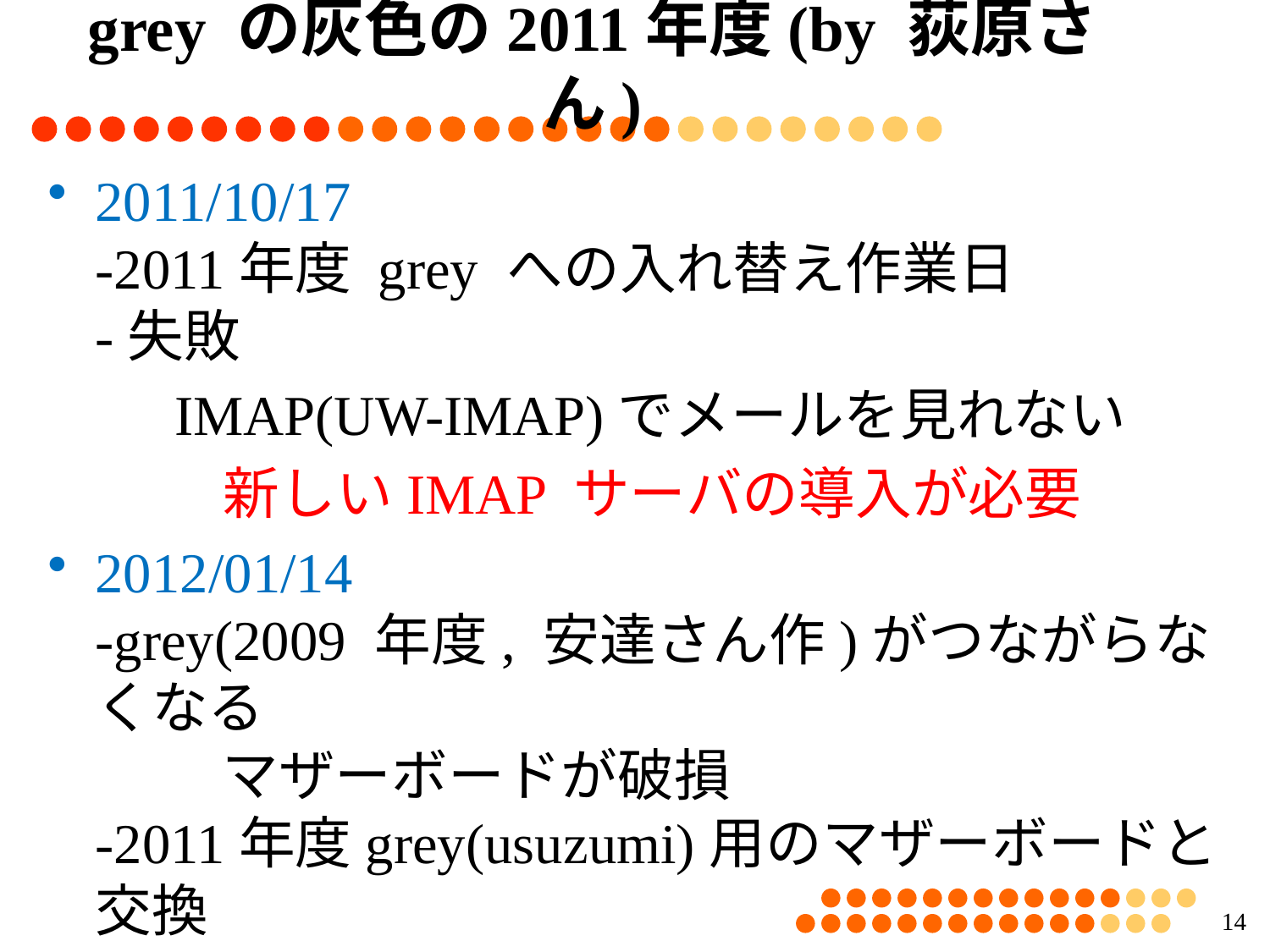

# grey の灰色の2011年度(by 荻原さん)
2011/10/17
-2011年度 grey への入れ替え作業日
-失敗
   	IMAP(UW-IMAP)でメールを見れない
新しいIMAP サーバの導入が必要
2012/01/14
-grey(2009 年度, 安達さん作)がつながらなくなる
	マザーボードが破損
-2011年度grey(usuzumi)用のマザーボードと交換
新機材の導入が必要
14